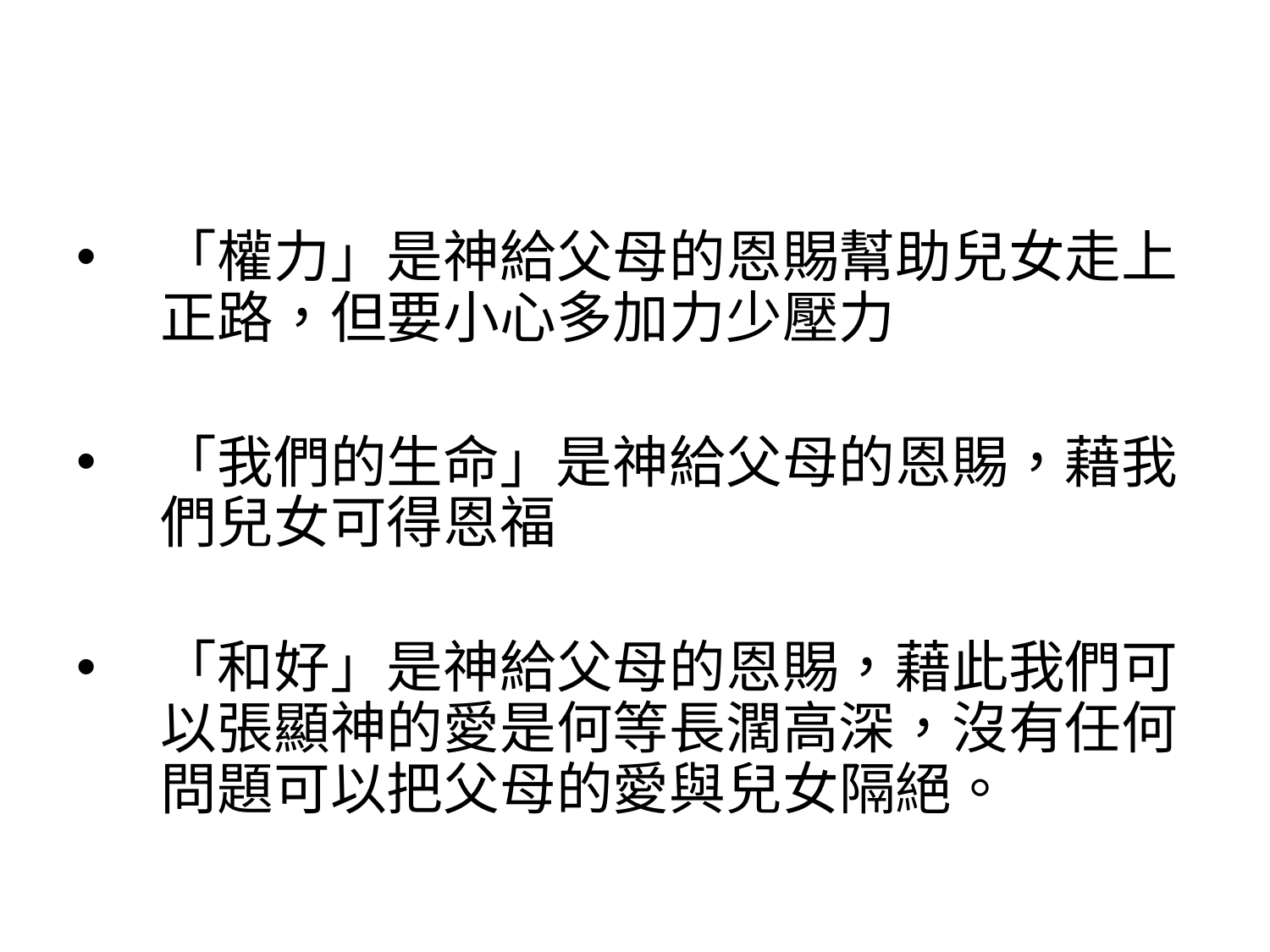

#
「權力」是神給父母的恩賜幫助兒女走上正路，但要小心多加力少壓力

「我們的生命」是神給父母的恩賜，藉我們兒女可得恩福

「和好」是神給父母的恩賜，藉此我們可以張顯神的愛是何等長濶高深，沒有任何問題可以把父母的愛與兒女隔絕。